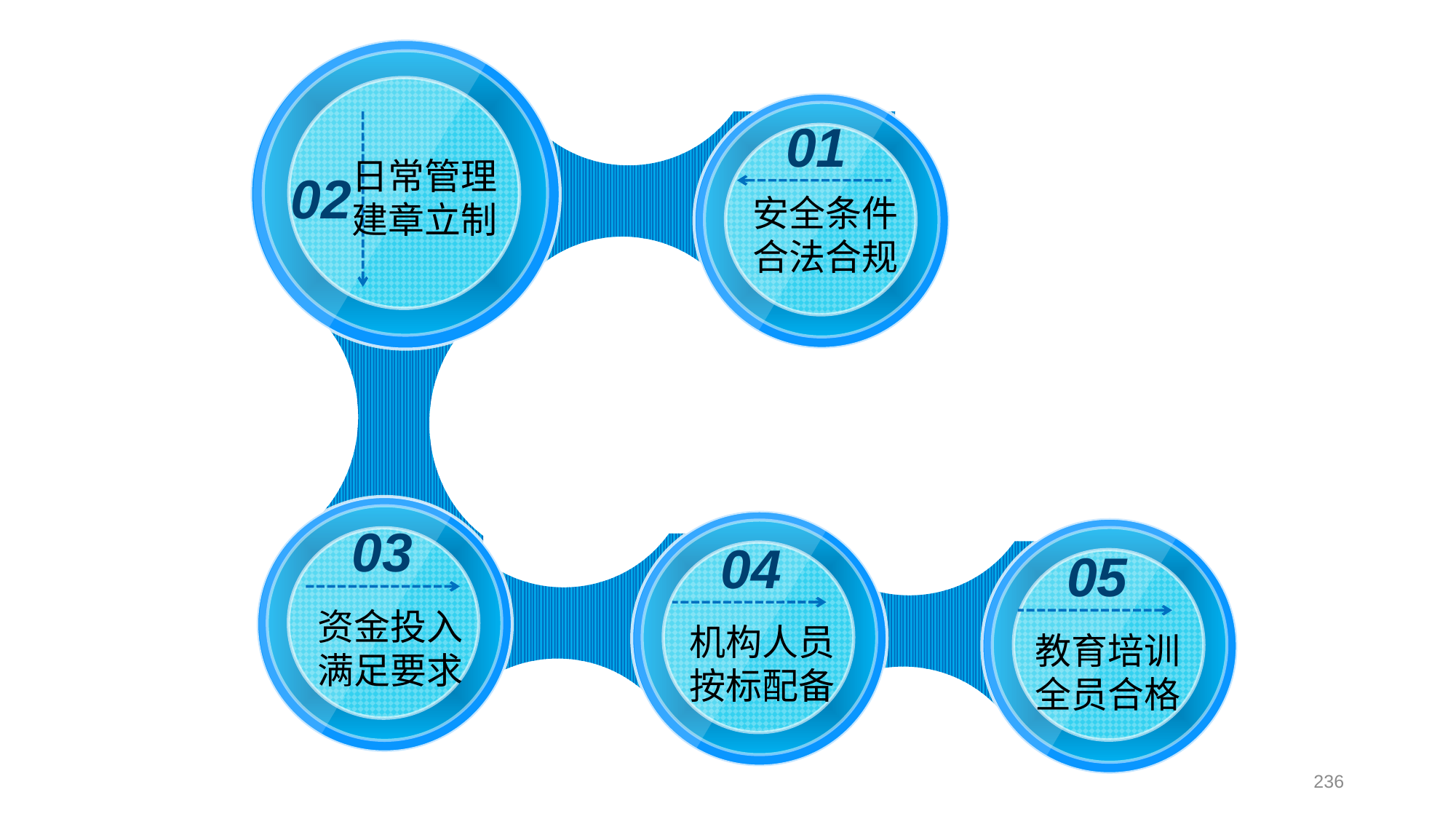

01
日常管理
建章立制
02

安全条件
合法合规

03

04
05

资金投入
满足要求

机构人员
按标配备
教育培训
全员合格
236